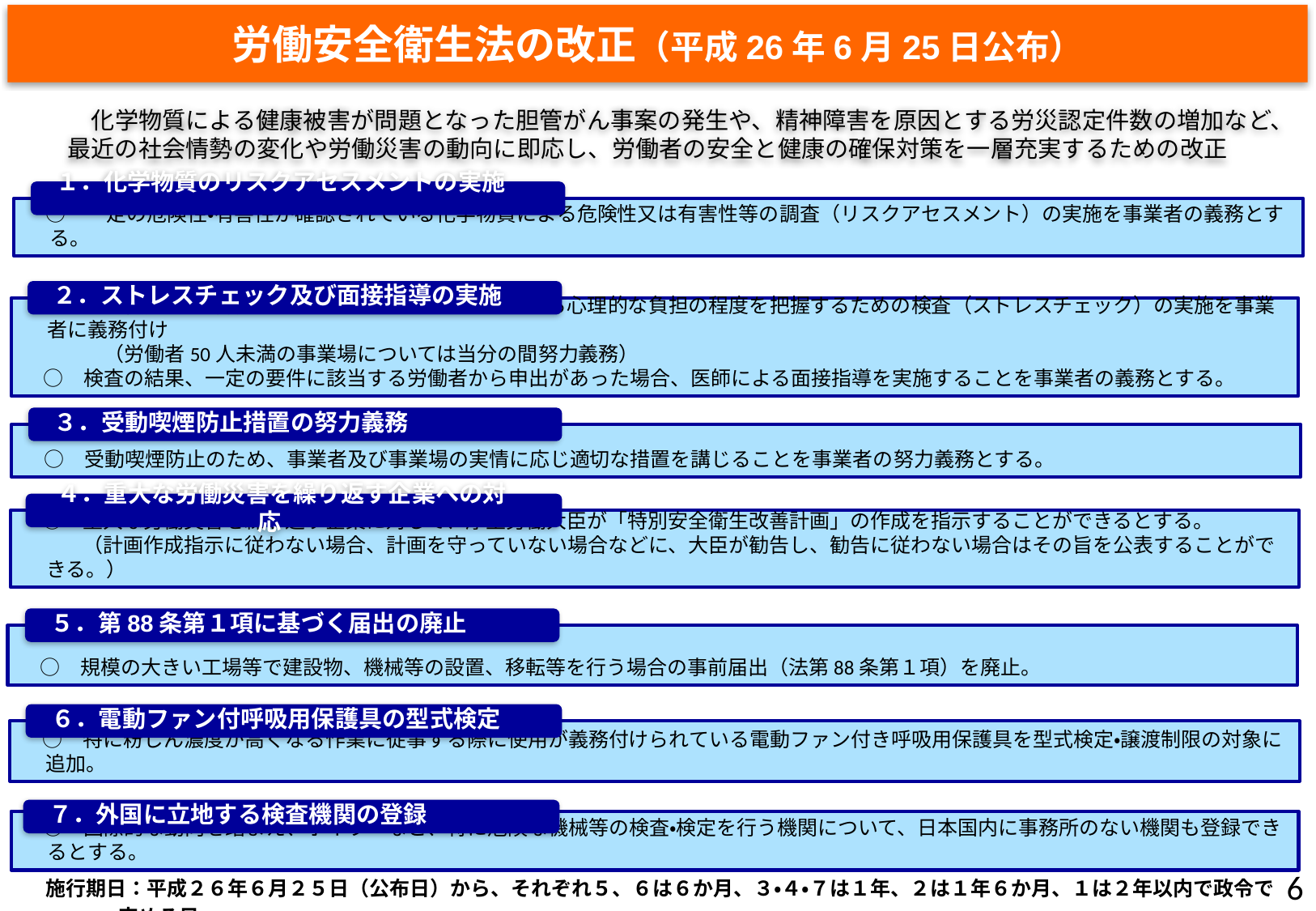

労働安全衛生法の改正（平成26年6月25日公布）
　　化学物質による健康被害が問題となった胆管がん事案の発生や、精神障害を原因とする労災認定件数の増加など、最近の社会情勢の変化や労働災害の動向に即応し、労働者の安全と健康の確保対策を一層充実するための改正
１．化学物質のリスクアセスメントの実施
　○　一定の危険性・有害性が確認されている化学物質による危険性又は有害性等の調査（リスクアセスメント）の実施を事業者の義務とする。

２．ストレスチェック及び面接指導の実施

　○　常時使用する労働者に対して、医師、保健師等による心理的な負担の程度を把握するための検査（ストレスチェック）の実施を事業者に義務付け
　　　　（労働者50人未満の事業場については当分の間努力義務）
　○　検査の結果、一定の要件に該当する労働者から申出があった場合、医師による面接指導を実施することを事業者の義務とする。

３．受動喫煙防止措置の努力義務

　○　受動喫煙防止のため、事業者及び事業場の実情に応じ適切な措置を講じることを事業者の努力義務とする。
４．重大な労働災害を繰り返す企業への対応
　○　重大な労働災害を繰り返す企業に対して、厚生労働大臣が「特別安全衛生改善計画」の作成を指示することができるとする。
　　　（計画作成指示に従わない場合、計画を守っていない場合などに、大臣が勧告し、勧告に従わない場合はその旨を公表することができる。）
５．第88条第１項に基づく届出の廃止

　○　規模の大きい工場等で建設物、機械等の設置、移転等を行う場合の事前届出（法第88条第１項）を廃止。
６．電動ファン付呼吸用保護具の型式検定

　○　特に粉じん濃度が高くなる作業に従事する際に使用が義務付けられている電動ファン付き呼吸用保護具を型式検定・譲渡制限の対象に追加。

７．外国に立地する検査機関の登録

　○　国際的な動向を踏まえ、ボイラーなど、特に危険な機械等の検査・検定を行う機関について、日本国内に事務所のない機関も登録できるとする。
6
施行期日：平成２６年６月２５日（公布日）から、それぞれ５、６は６か月、３・４・７は１年、２は１年６か月、１は２年以内で政令で定める日